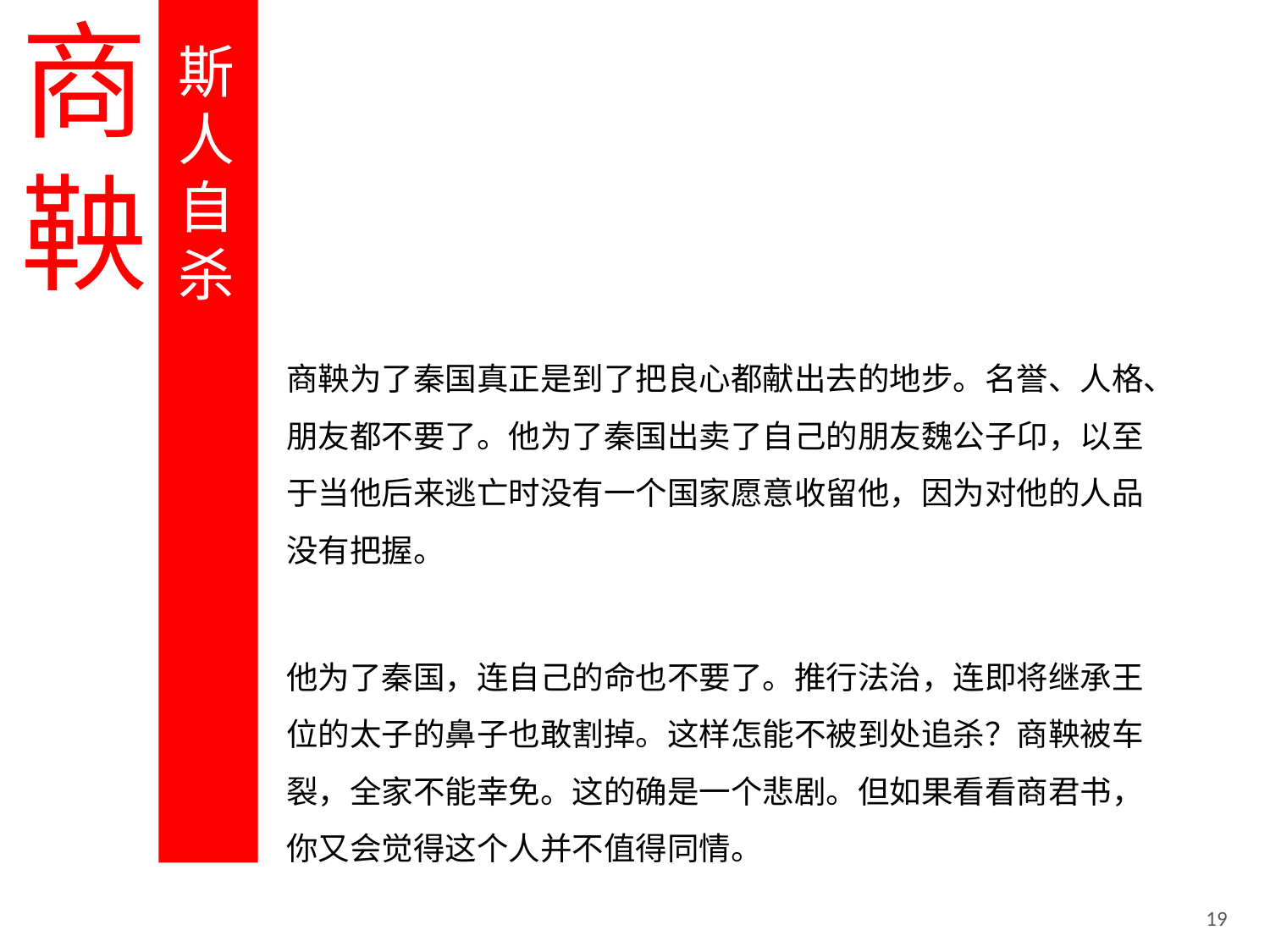

商鞅
斯人自杀
商鞅为了秦国真正是到了把良心都献出去的地步。名誉、人格、朋友都不要了。他为了秦国出卖了自己的朋友魏公子卬，以至于当他后来逃亡时没有一个国家愿意收留他，因为对他的人品没有把握。

他为了秦国，连自己的命也不要了。推行法治，连即将继承王位的太子的鼻子也敢割掉。这样怎能不被到处追杀？商鞅被车裂，全家不能幸免。这的确是一个悲剧。但如果看看商君书，你又会觉得这个人并不值得同情。
19